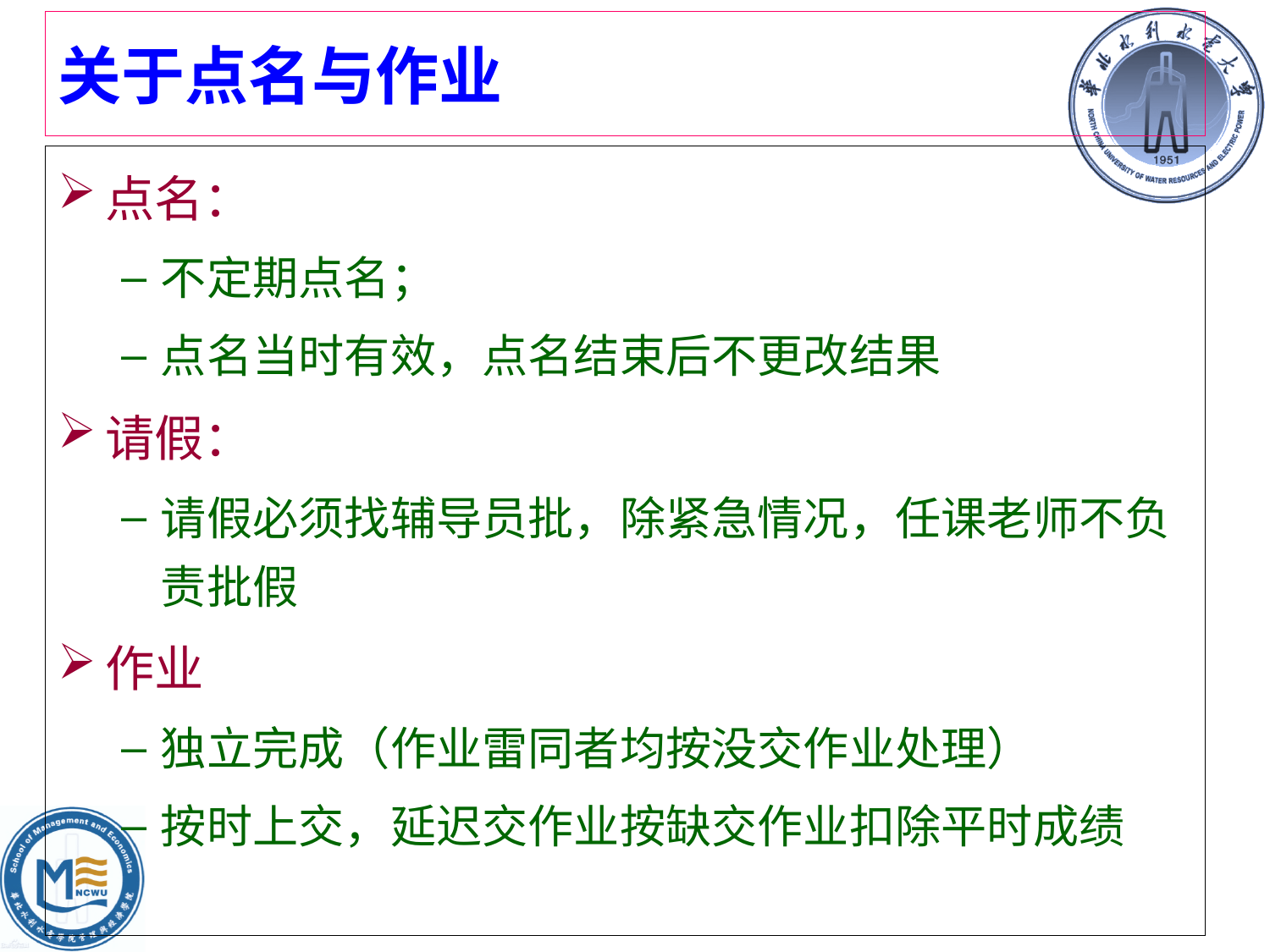

# 关于点名与作业
点名：
不定期点名；
点名当时有效，点名结束后不更改结果
请假：
请假必须找辅导员批，除紧急情况，任课老师不负责批假
作业
独立完成（作业雷同者均按没交作业处理）
按时上交，延迟交作业按缺交作业扣除平时成绩